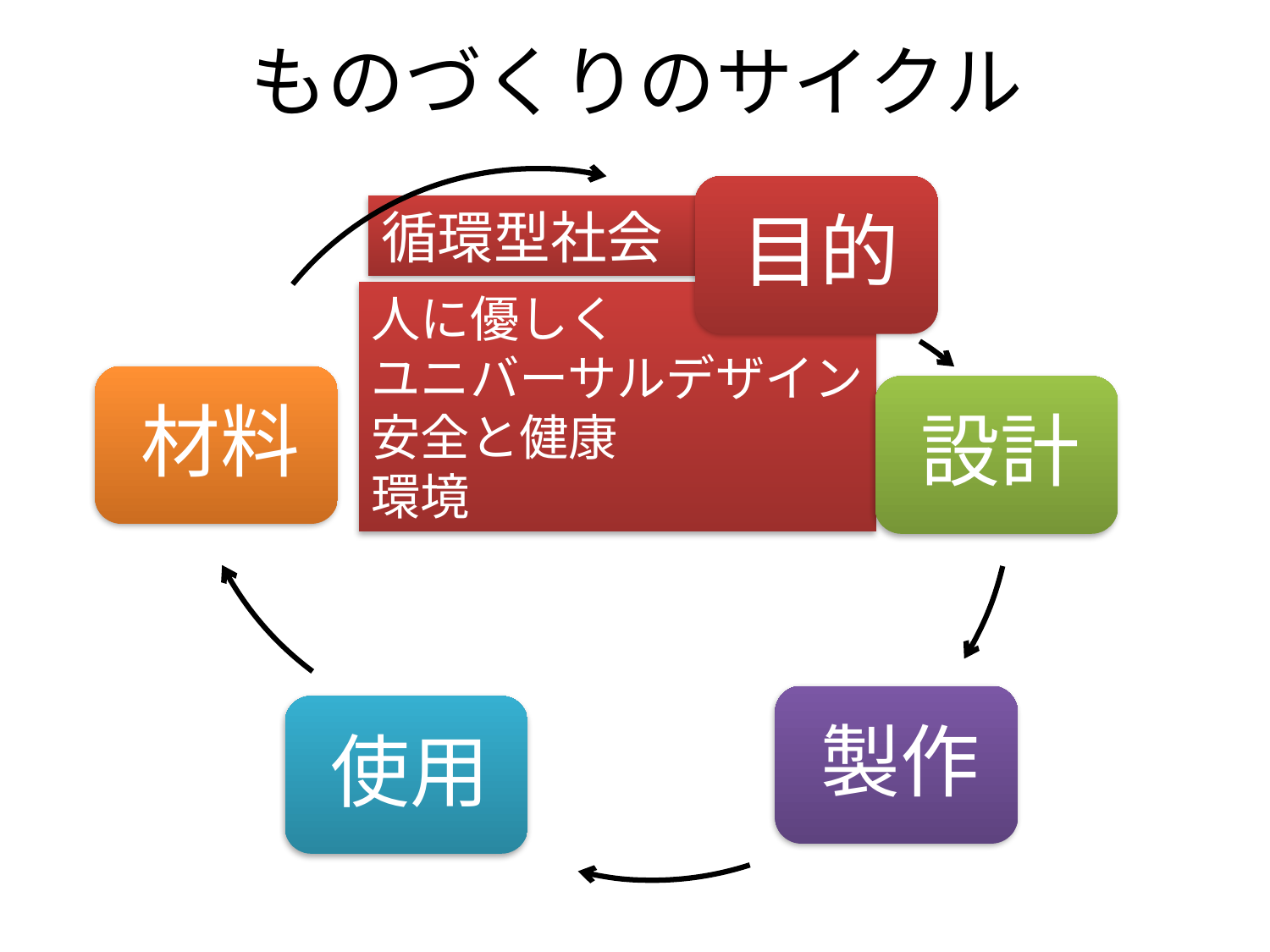

# ものづくりのサイクル
目的
設計
製作
使用
材料
循環型社会
人に優しく
ユニバーサルデザイン
安全と健康
環境